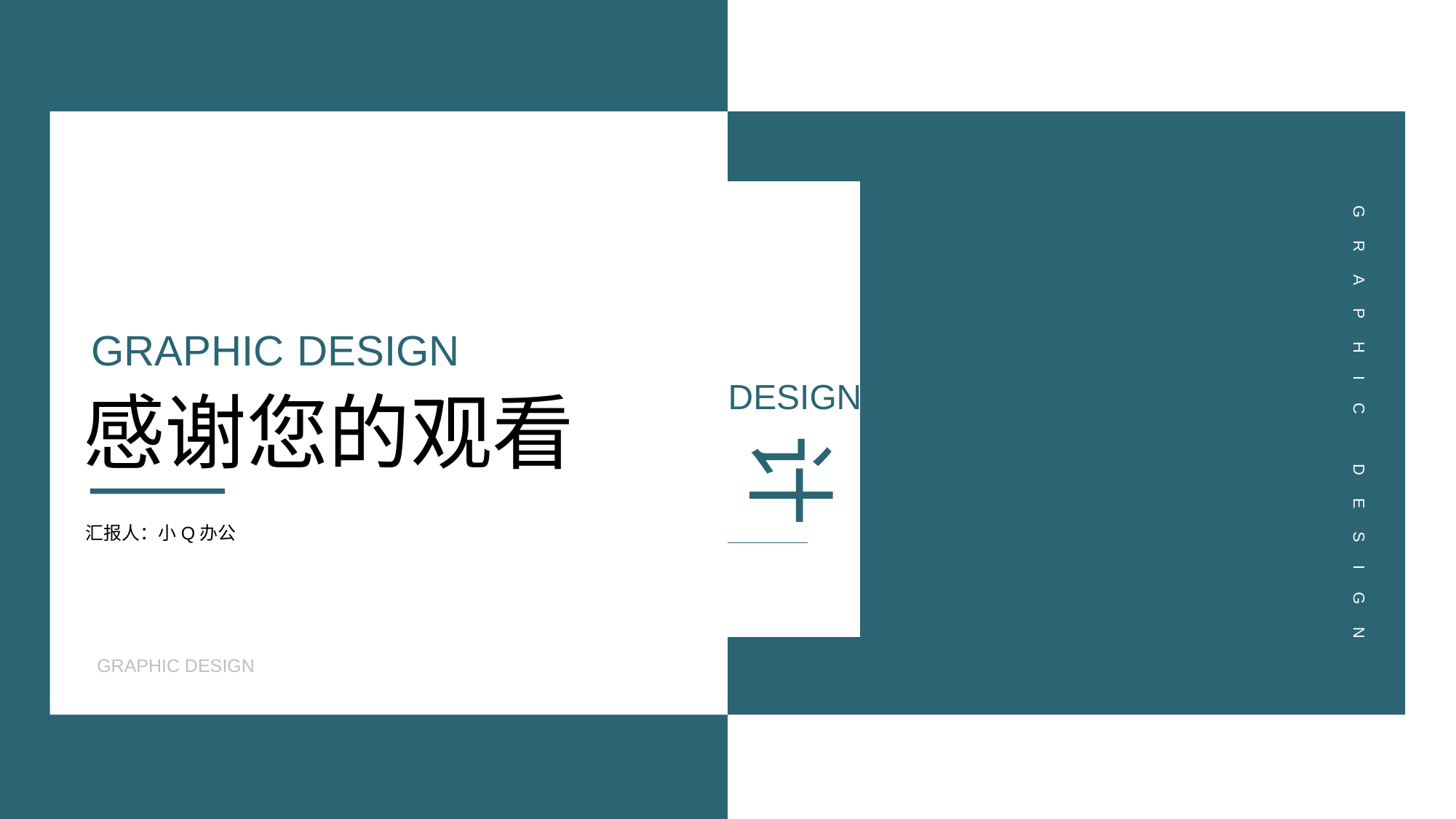

GRAPHIC
GRAPHIC DESIGN
设
DESIGN
感谢您的观看
GRAPHIC DESIGN
计

汇报人：小Q办公
GRAPHIC DESIGN